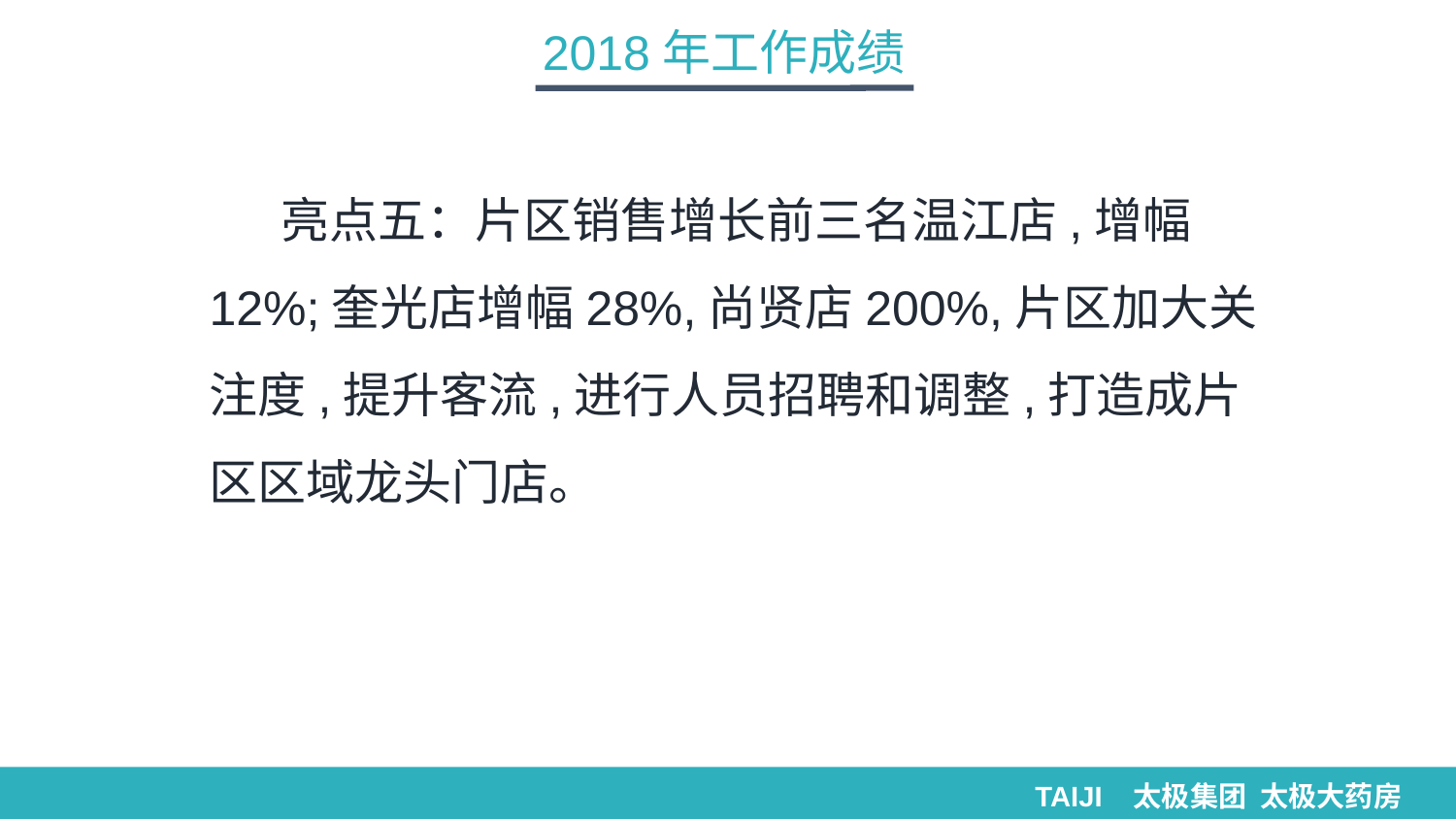

2018年工作成绩
亮点五：片区销售增长前三名温江店,增幅12%;奎光店增幅28%,尚贤店200%,片区加大关注度,提升客流,进行人员招聘和调整,打造成片区区域龙头门店。

TAIJI   太极集团  太极大药房